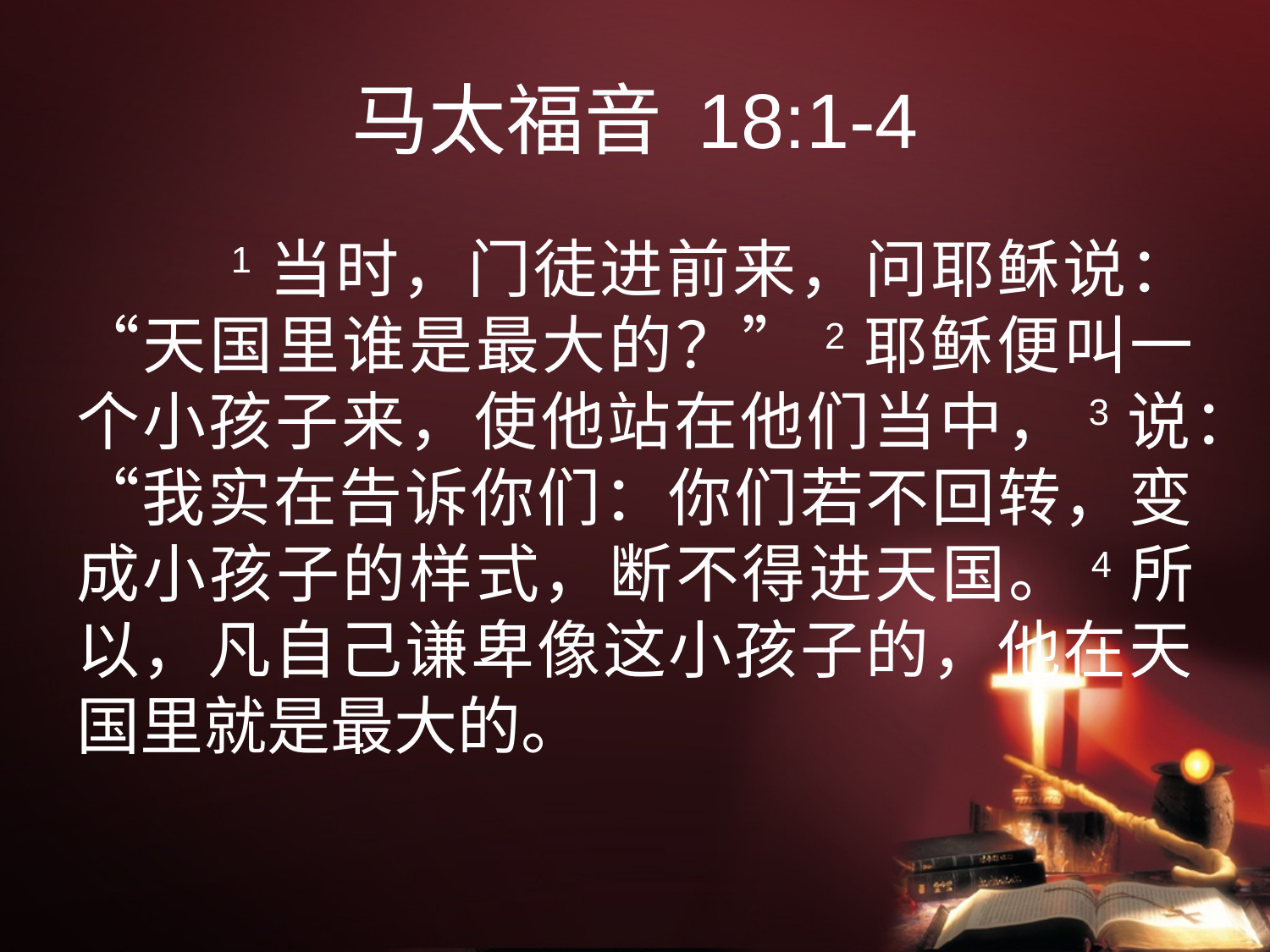

# 马太福音 18:1-4
            1当时，门徒进前来，问耶稣说：“天国里谁是最大的？”2耶稣便叫一个小孩子来，使他站在他们当中，3说：“我实在告诉你们：你们若不回转，变成小孩子的样式，断不得进天国。4所以，凡自己谦卑像这小孩子的，他在天国里就是最大的。